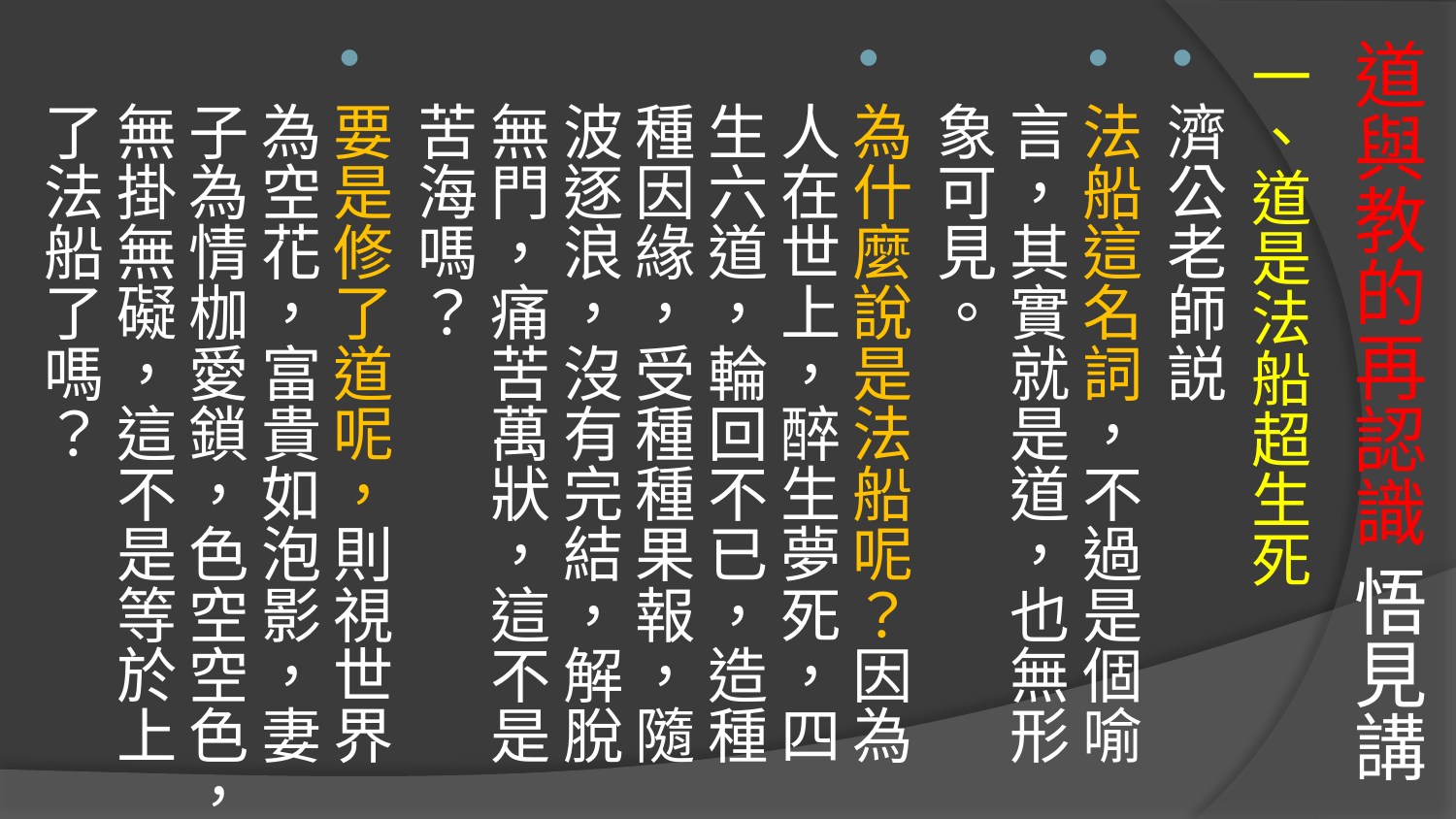

一、道是法船超生死
濟公老師説
法船這名詞，不過是個喻言，其實就是道，也無形象可見。
為什麼說是法船呢？因為人在世上，醉生夢死，四生六道，輪回不已，造種種因緣，受種種果報，隨波逐浪，沒有完結，解脫無門，痛苦萬狀，這不是苦海嗎？
要是修了道呢，則視世界為空花，富貴如泡影，妻子為情枷愛鎖，色空空色，無掛無礙，這不是等於上了法船了嗎？
# 道與教的再認識 悟見講